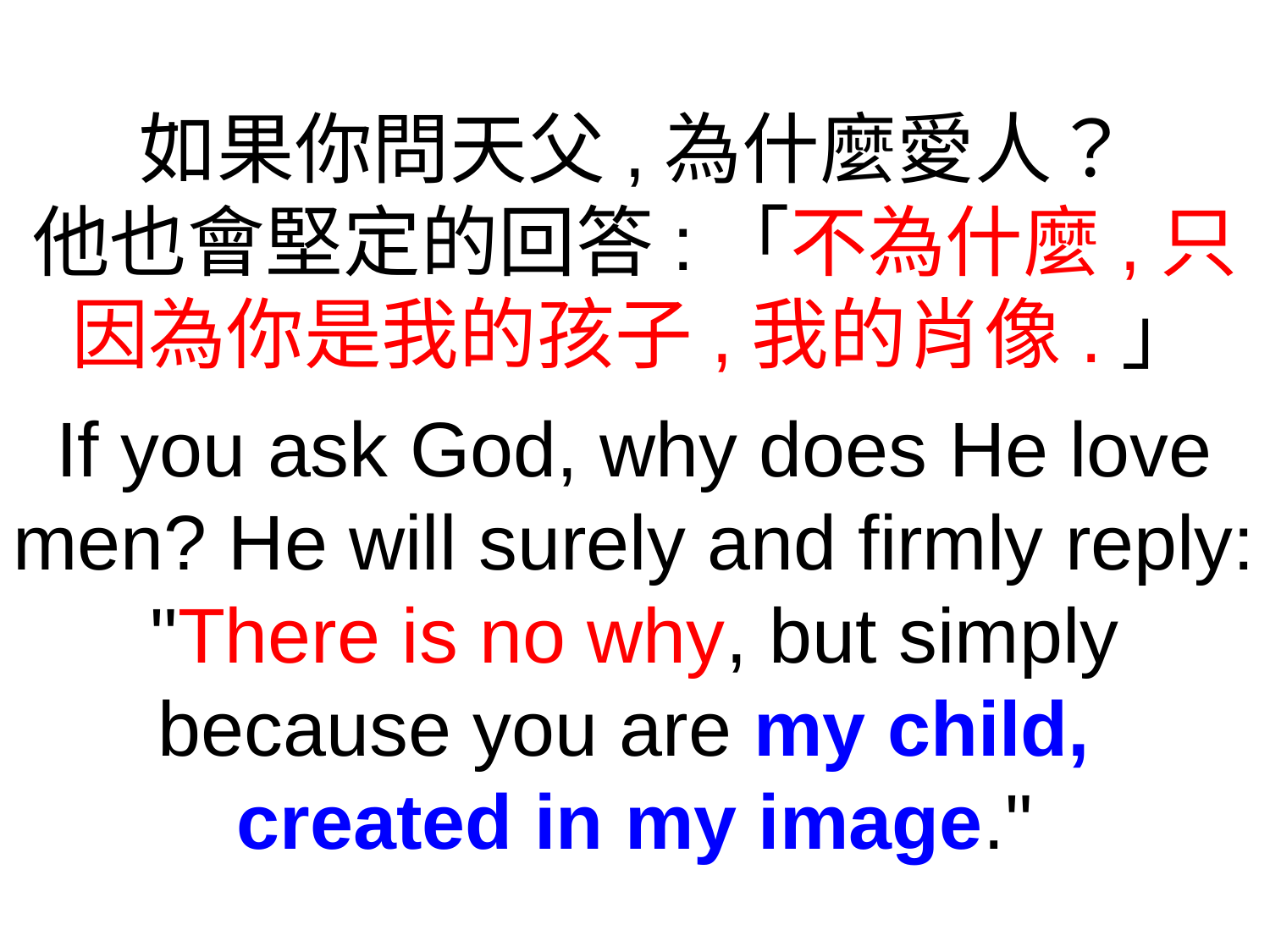

如果你問天父,為什麼愛人？
他也會堅定的回答:「不為什麼,只因為你是我的孩子,我的肖像.」
If you ask God, why does He love men? He will surely and firmly reply: "There is no why, but simply because you are my child,
created in my image."